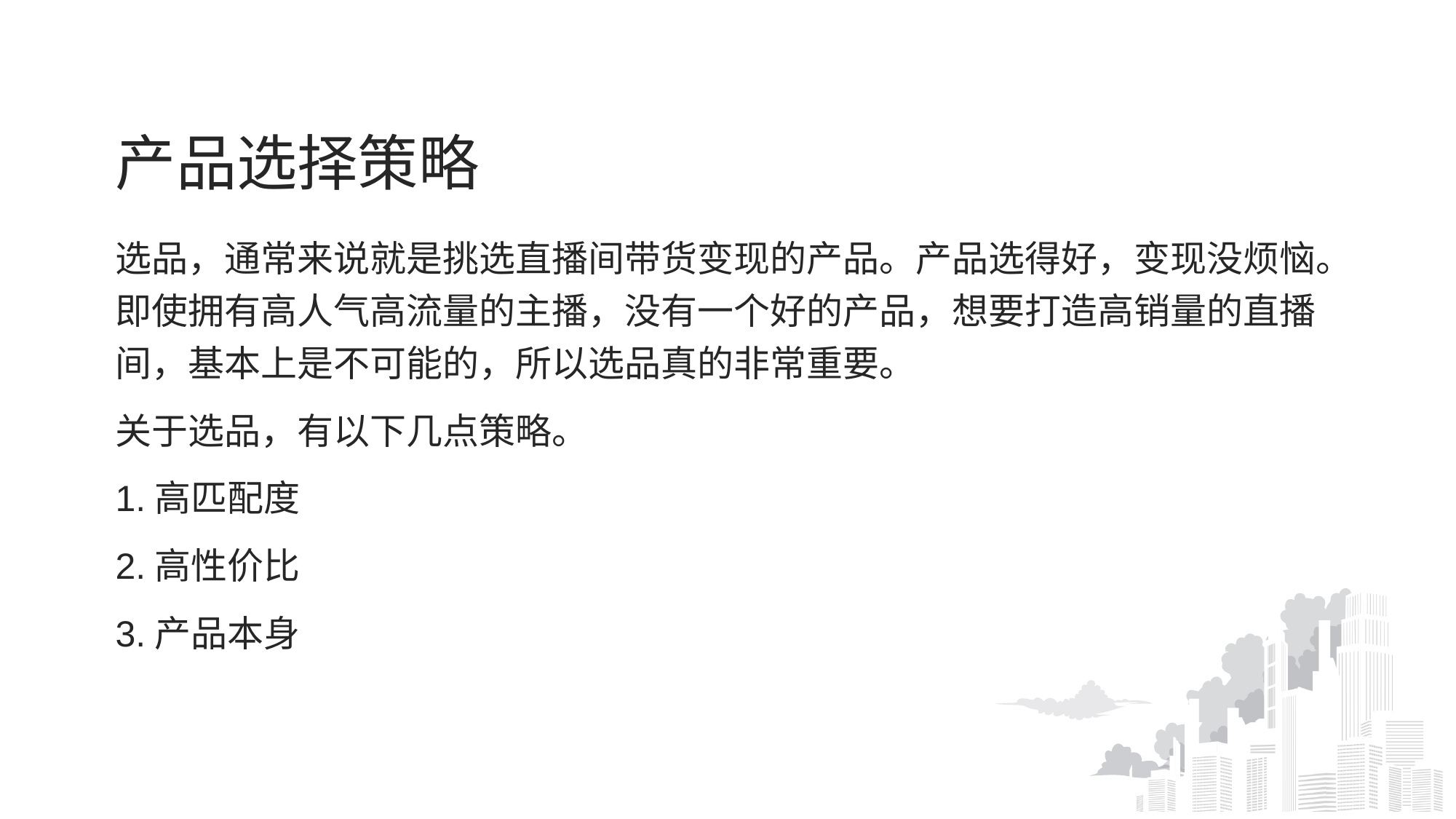

# 产品选择策略
选品，通常来说就是挑选直播间带货变现的产品。产品选得好，变现没烦恼。即使拥有高人气高流量的主播，没有一个好的产品，想要打造高销量的直播间，基本上是不可能的，所以选品真的非常重要。
关于选品，有以下几点策略。
1.高匹配度
2.高性价比
3.产品本身